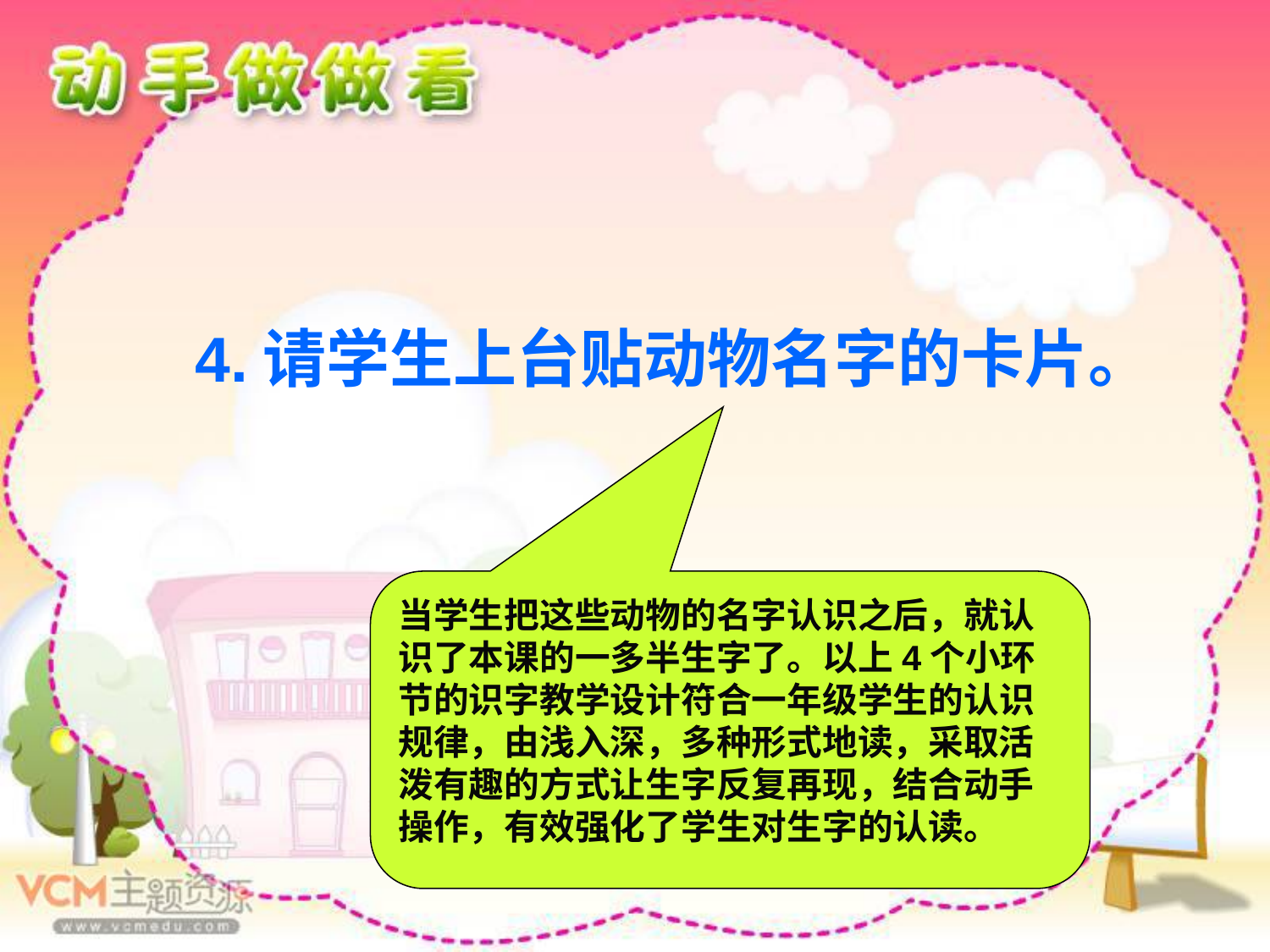

4.请学生上台贴动物名字的卡片。
当学生把这些动物的名字认识之后，就认识了本课的一多半生字了。以上4个小环节的识字教学设计符合一年级学生的认识规律，由浅入深，多种形式地读，采取活泼有趣的方式让生字反复再现，结合动手操作，有效强化了学生对生字的认读。